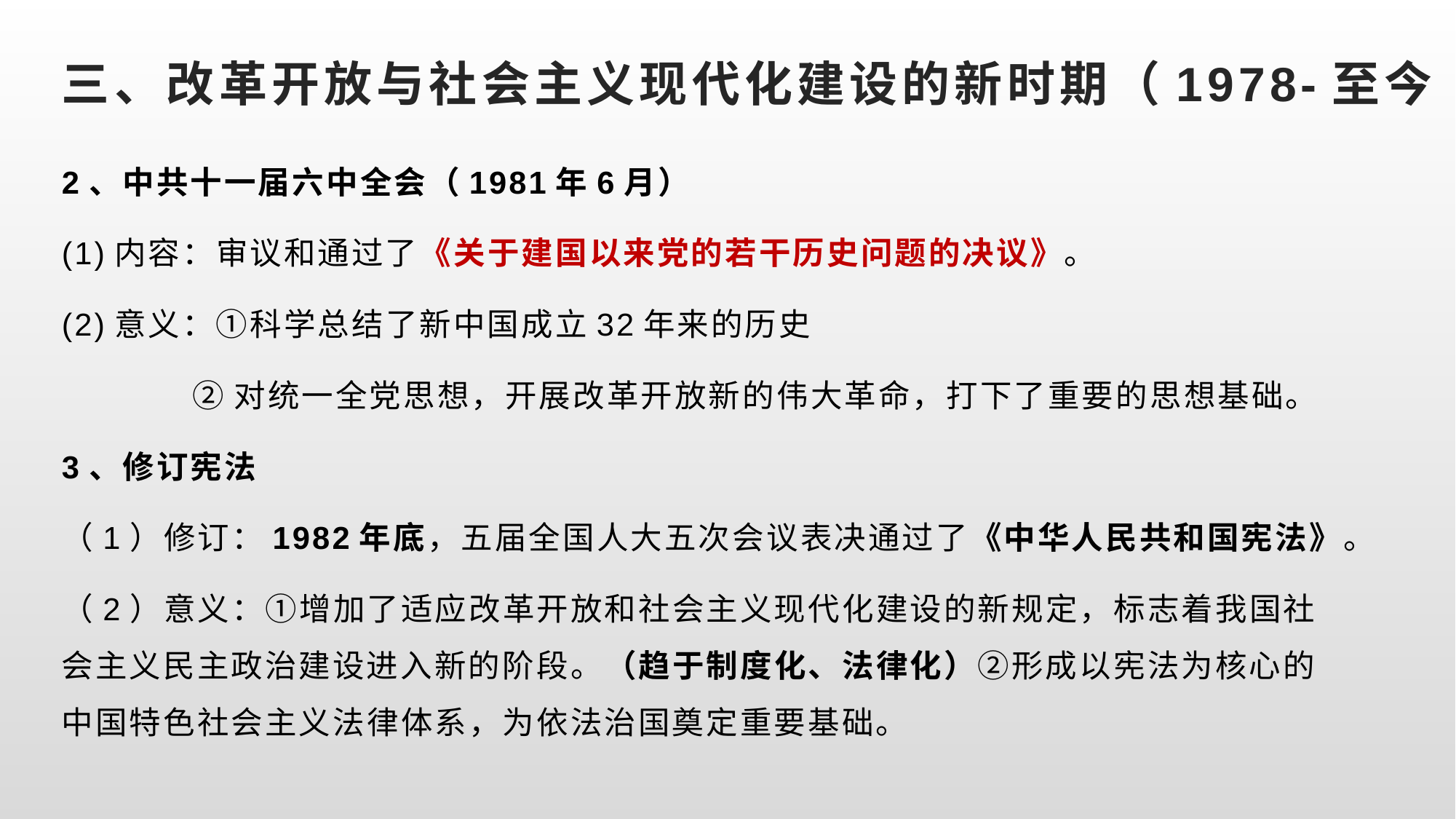

# 三、改革开放与社会主义现代化建设的新时期（1978-至今
2、中共十一届六中全会（1981年6月）
(1)内容：审议和通过了《关于建国以来党的若干历史问题的决议》。
(2)意义：①科学总结了新中国成立32年来的历史
              ②对统一全党思想，开展改革开放新的伟大革命，打下了重要的思想基础。
3、修订宪法
（1）修订：1982年底，五届全国人大五次会议表决通过了《中华人民共和国宪法》。
（2）意义：①增加了适应改革开放和社会主义现代化建设的新规定，标志着我国社会主义民主政治建设进入新的阶段。（趋于制度化、法律化）②形成以宪法为核心的中国特色社会主义法律体系，为依法治国奠定重要基础。